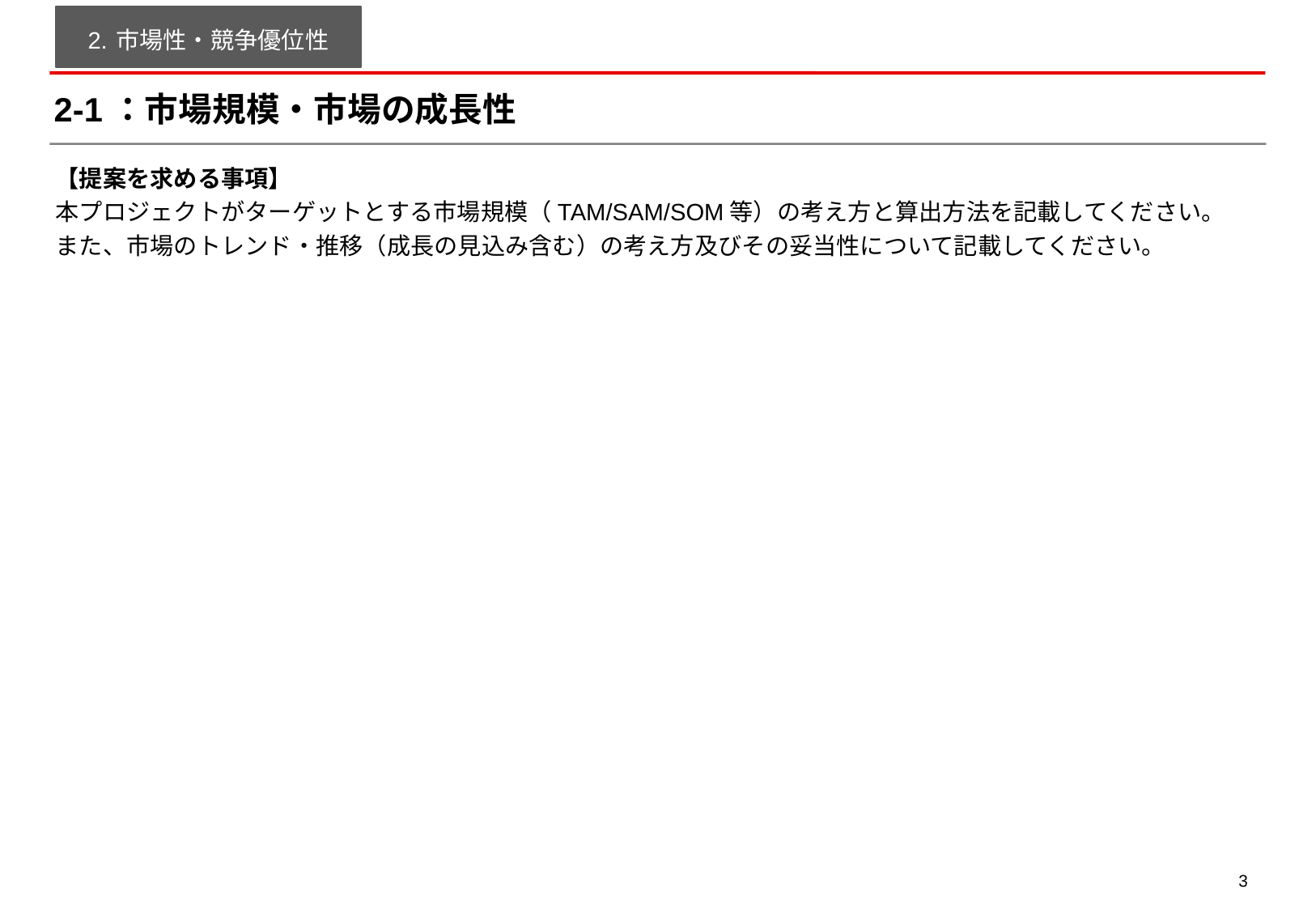

市場性・競争優位性
# 2-1：市場規模・市場の成長性
【提案を求める事項】
本プロジェクトがターゲットとする市場規模（TAM/SAM/SOM等）の考え方と算出方法を記載してください。
また、市場のトレンド・推移（成長の見込み含む）の考え方及びその妥当性について記載してください。